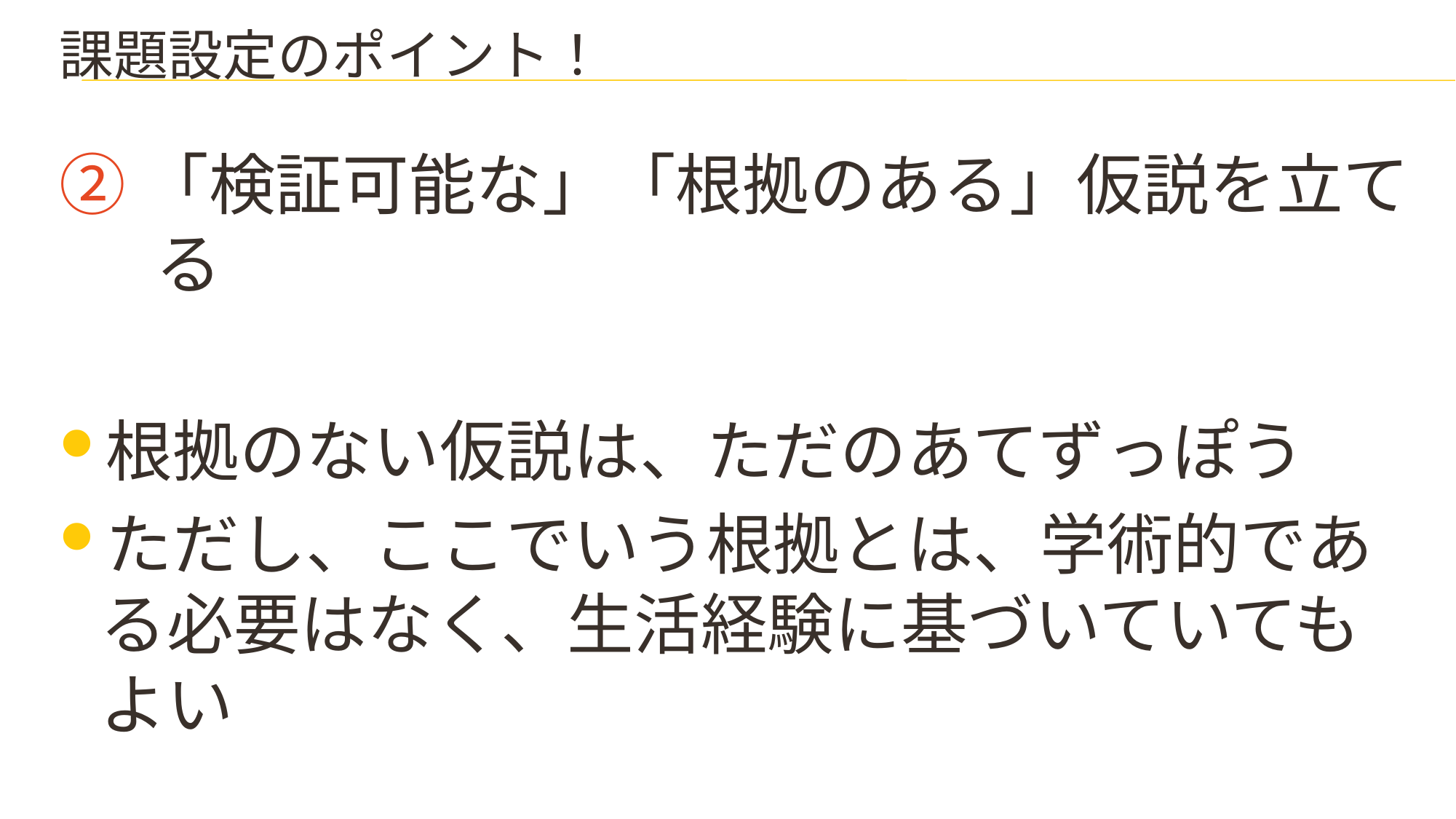

# 課題設定のポイント！
②「検証可能な」「根拠のある」仮説を立てる

根拠のない仮説は、ただのあてずっぽう
ただし、ここでいう根拠とは、学術的である必要はなく、生活経験に基づいていてもよい